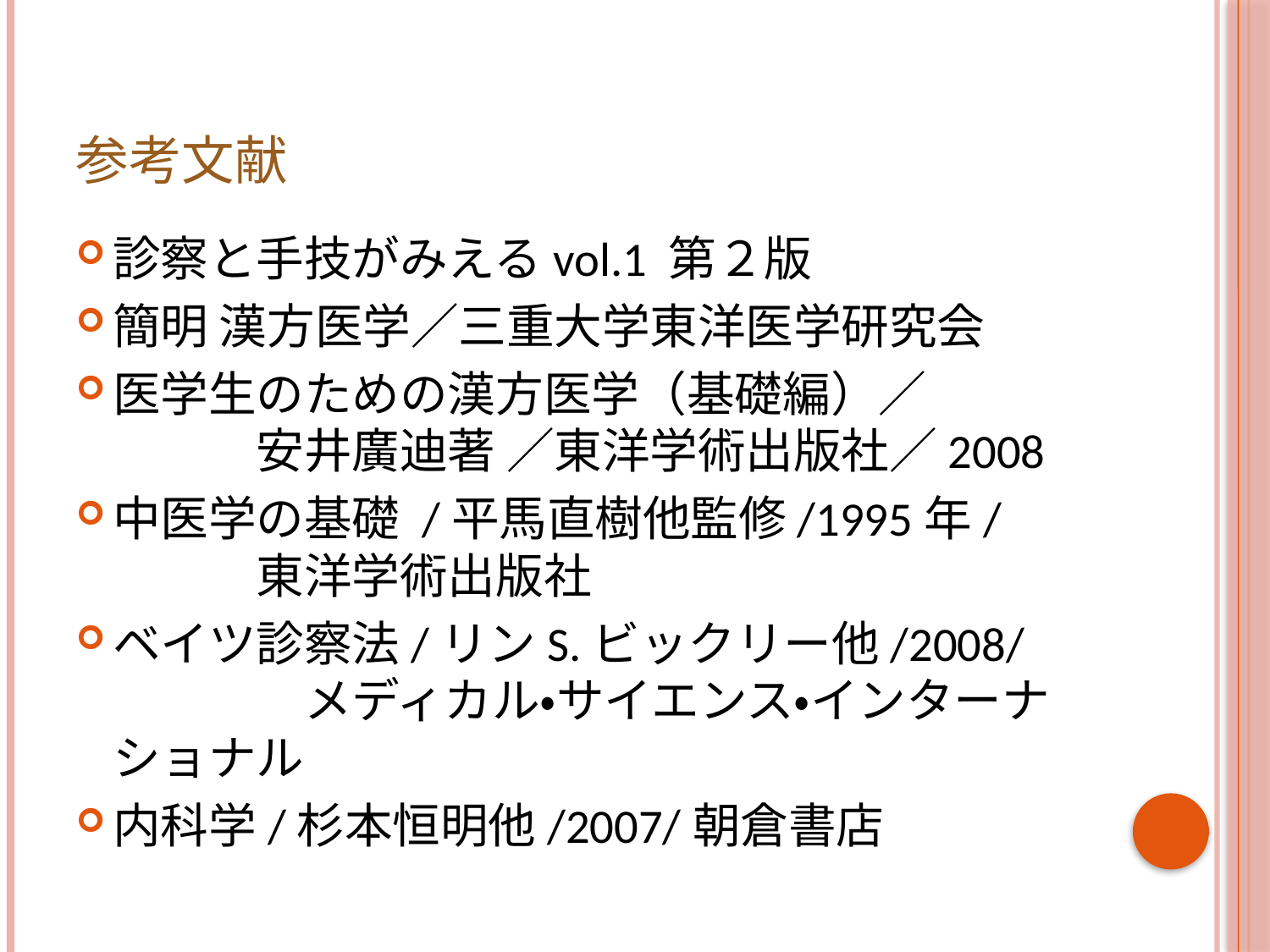

# 参考文献
診察と手技がみえるvol.1 第２版
簡明 漢方医学／三重大学東洋医学研究会
医学生のための漢方医学（基礎編）／　　　　　　安井廣迪著 ／東洋学術出版社／2008
中医学の基礎 /平馬直樹他監修/1995年/　　　　東洋学術出版社
ベイツ診察法/リンS.ビックリー他/2008/　　　　　メディカル・サイエンス・インターナショナル
内科学/杉本恒明他/2007/朝倉書店